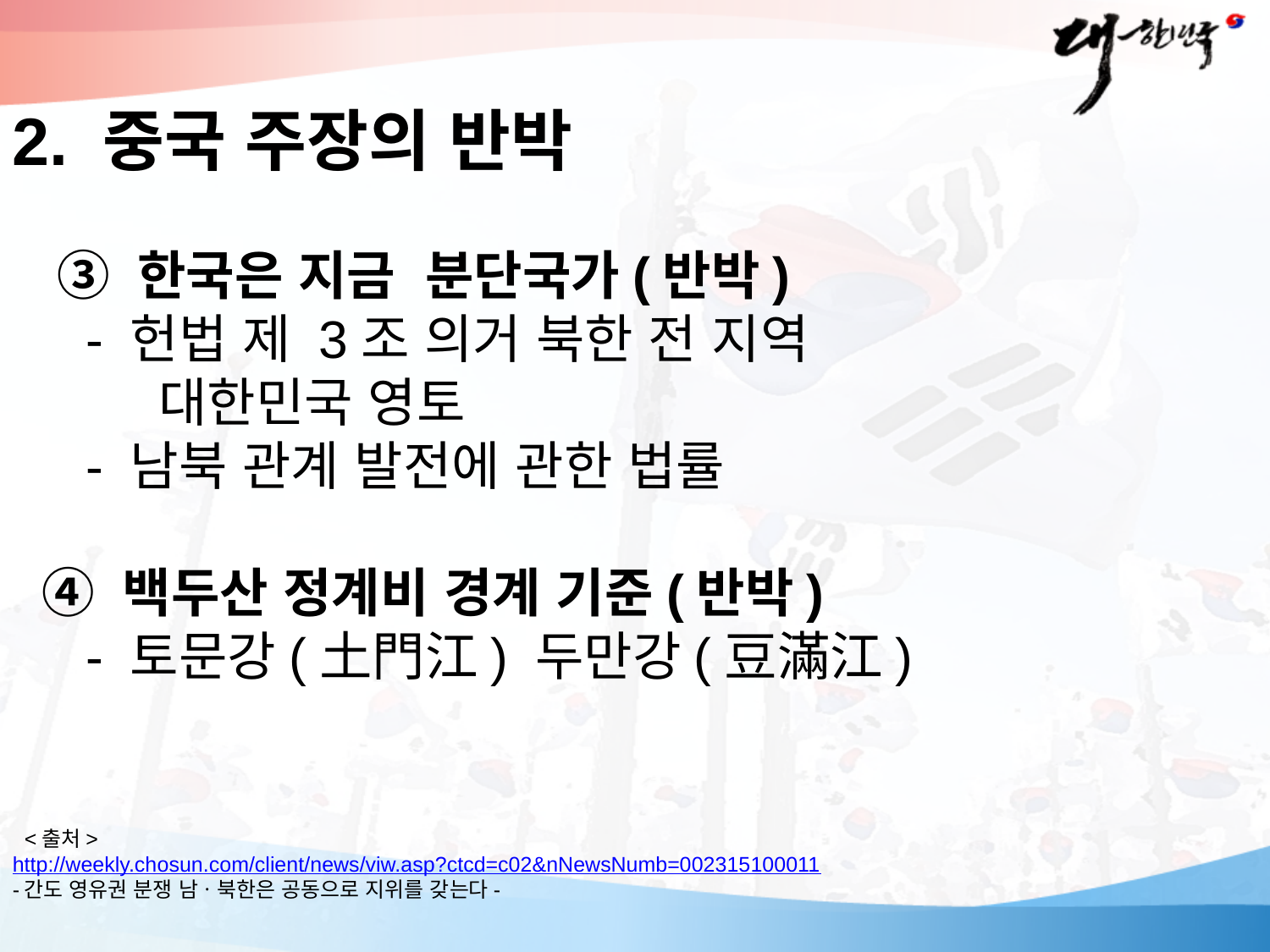

2. 중국 주장의 반박

   ③ 한국은 지금  분단국가(반박)
     - 헌법 제 3조 의거 북한 전 지역
         대한민국 영토
     - 남북 관계 발전에 관한 법률

  ④ 백두산 정계비 경계 기준(반박)
     - 토문강(土門江) 두만강(豆滿江)

  <출처>
http://weekly.chosun.com/client/news/viw.asp?ctcd=c02&nNewsNumb=002315100011
-간도 영유권 분쟁 남ㆍ북한은 공동으로 지위를 갖는다-